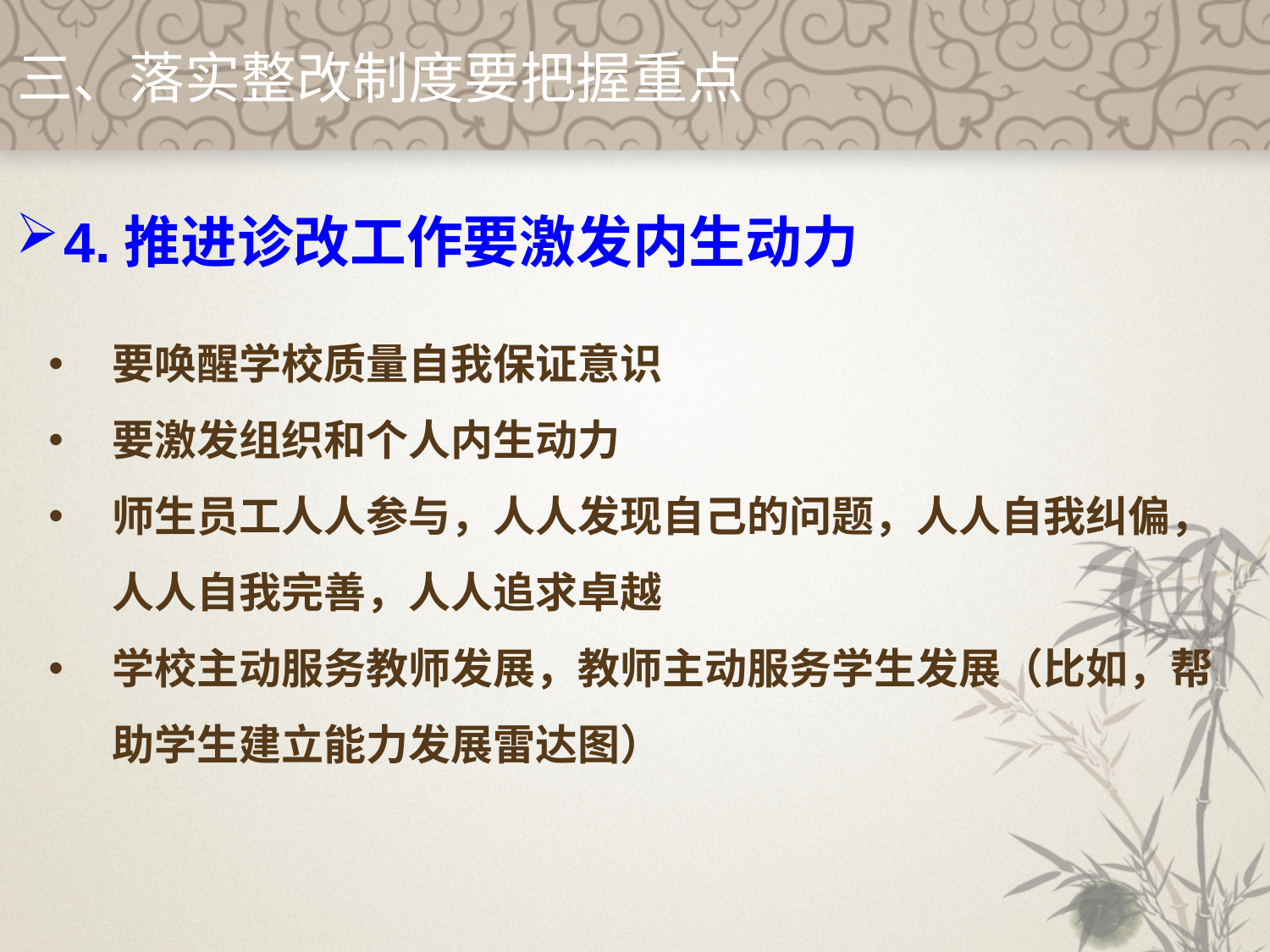

三、落实整改制度要把握重点
4.推进诊改工作要激发内生动力
要唤醒学校质量自我保证意识
要激发组织和个人内生动力
师生员工人人参与，人人发现自己的问题，人人自我纠偏，人人自我完善，人人追求卓越
学校主动服务教师发展，教师主动服务学生发展（比如，帮助学生建立能力发展雷达图）